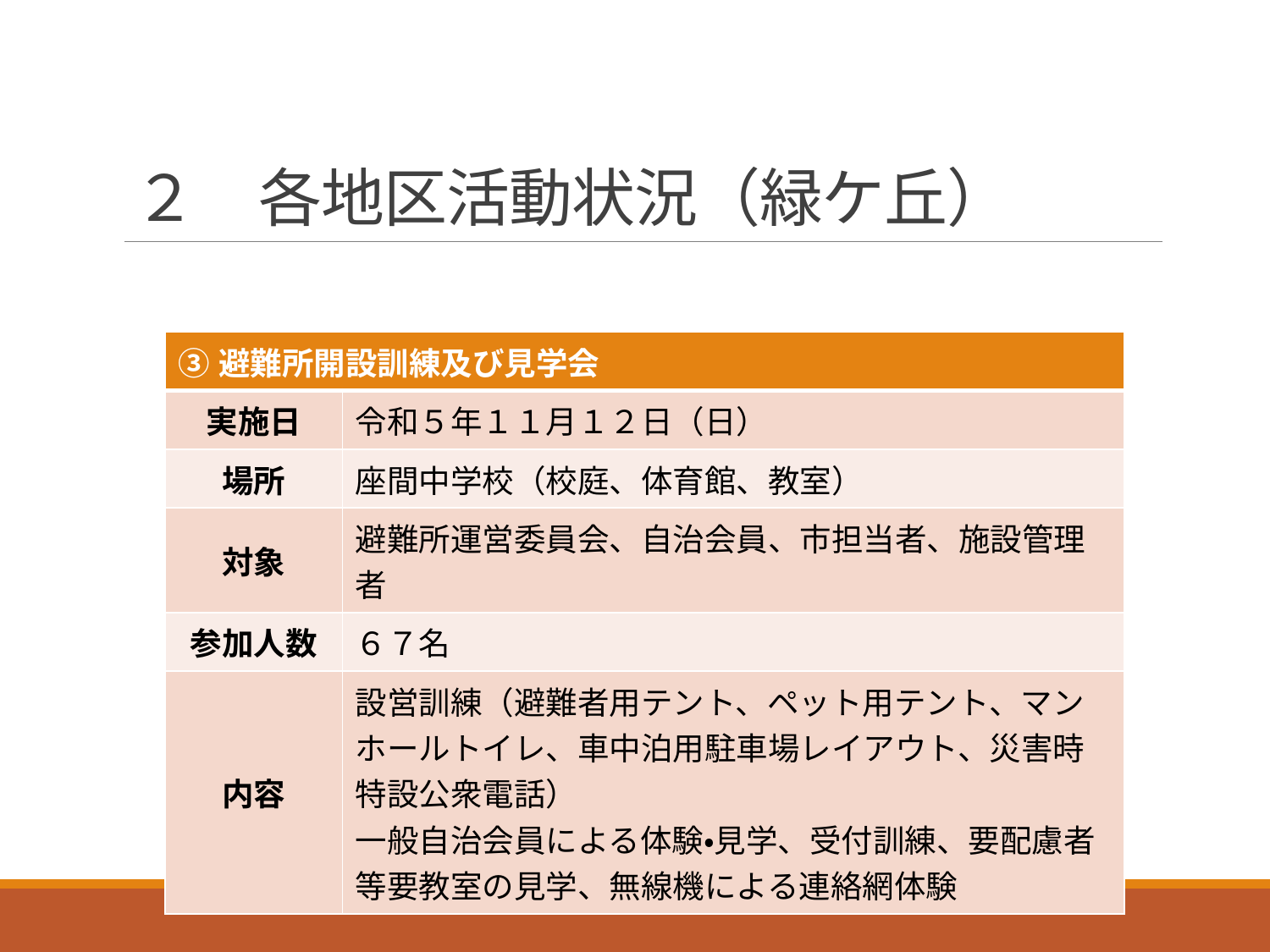

# ２　各地区活動状況（緑ケ丘）

| ③避難所開設訓練及び見学会 |  |
| --- | --- |
| 実施日 | 令和５年１１月１２日（日） |
| 場所 | 座間中学校（校庭、体育館、教室） |
| 対象 | 避難所運営委員会、自治会員、市担当者、施設管理者 |
| 参加人数 | ６７名 |
| 内容 | 設営訓練（避難者用テント、ペット用テント、マンホールトイレ、車中泊用駐車場レイアウト、災害時特設公衆電話） 一般自治会員による体験・見学、受付訓練、要配慮者等要教室の見学、無線機による連絡網体験 |